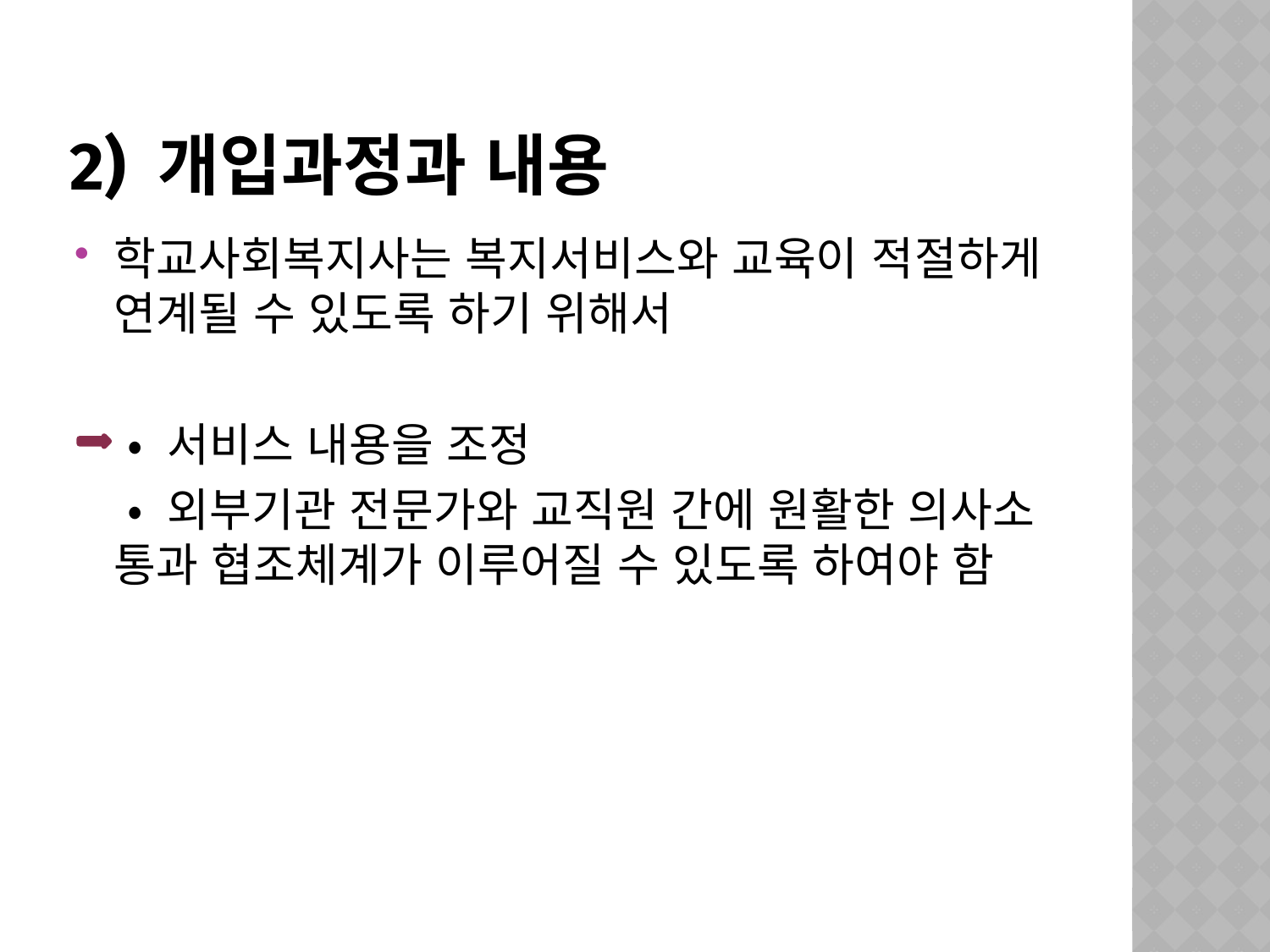

# 2) 개입과정과 내용
학교사회복지사는 복지서비스와 교육이 적절하게 연계될 수 있도록 하기 위해서

    • 서비스 내용을 조정
    • 외부기관 전문가와 교직원 간에 원활한 의사소    통과 협조체계가 이루어질 수 있도록 하여야 함